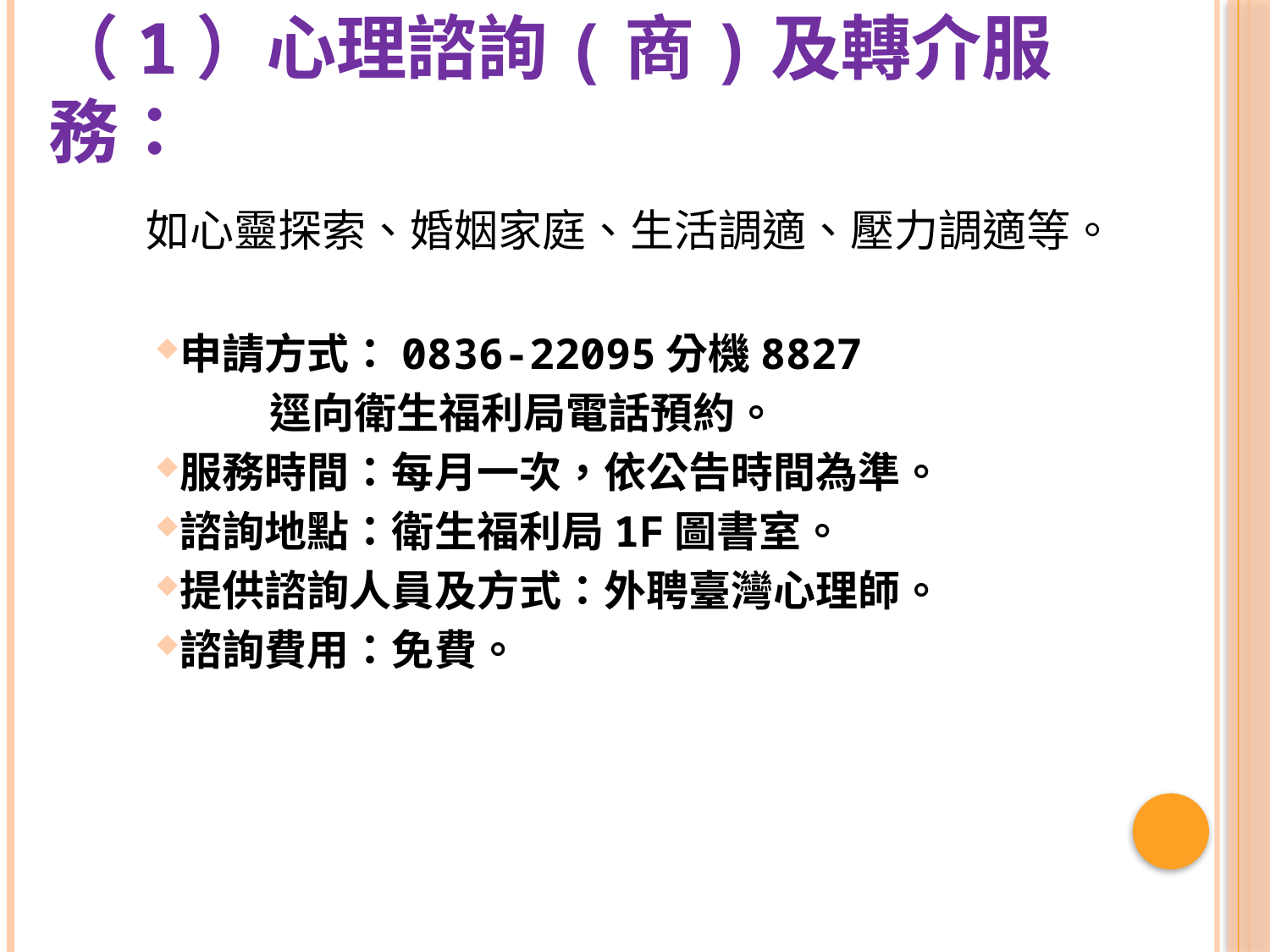

（1）心理諮詢(商)及轉介服務：
       如心靈探索、婚姻家庭、生活調適、壓力調適等。

申請方式：0836-22095分機8827
           逕向衛生福利局電話預約。
服務時間：每月一次，依公告時間為準。
諮詢地點：衛生福利局1F圖書室。
提供諮詢人員及方式：外聘臺灣心理師。
諮詢費用：免費。